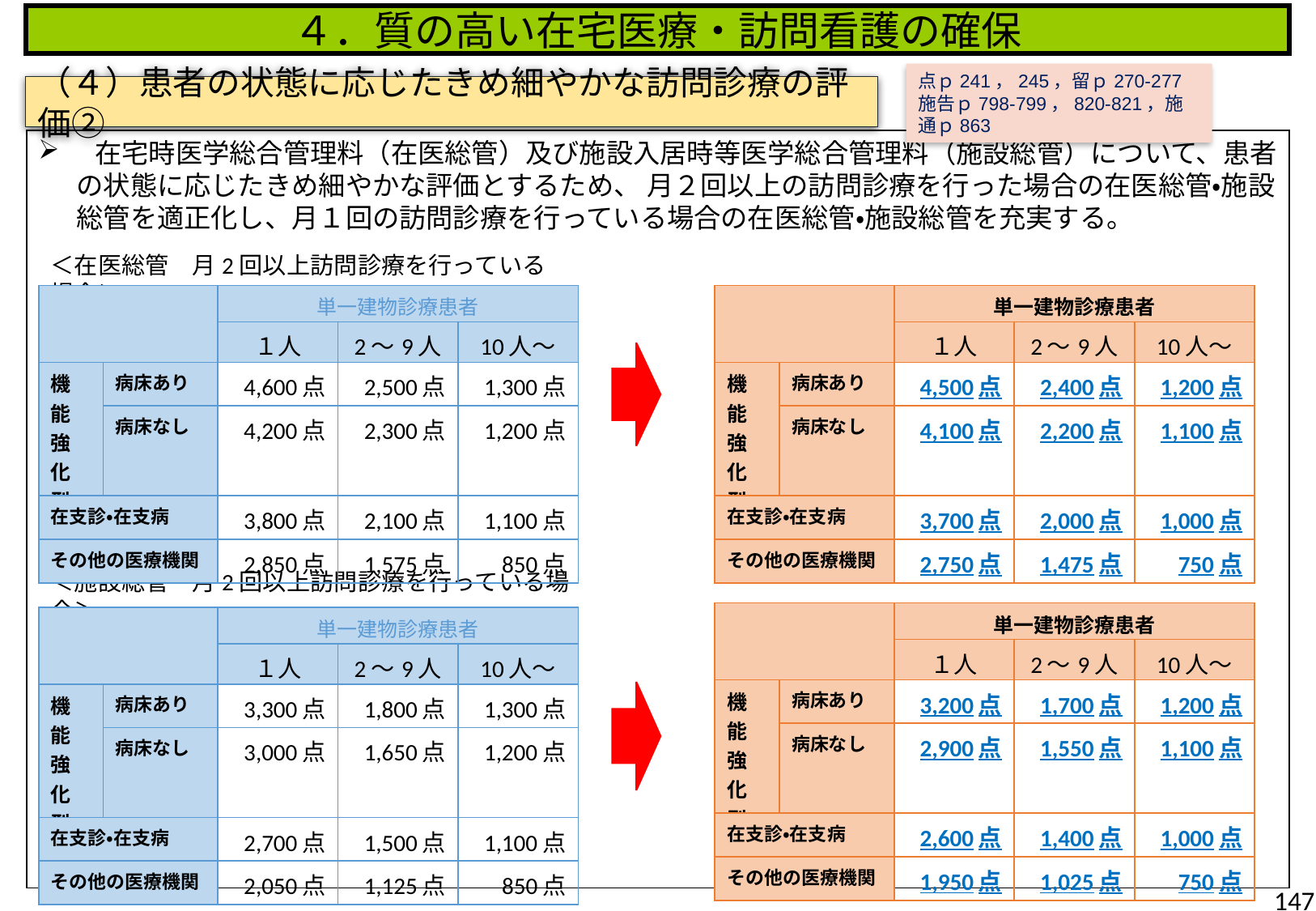

４．質の高い在宅医療・訪問看護の確保
点ｐ241，245，留ｐ270-277
施告ｐ798-799，820-821，施通ｐ863
（４）患者の状態に応じたきめ細やかな訪問診療の評価②
  在宅時医学総合管理料（在医総管）及び施設入居時等医学総合管理料（施設総管）について、患者の状態に応じたきめ細やかな評価とするため、 月２回以上の訪問診療を行った場合の在医総管・施設総管を適正化し、月１回の訪問診療を行っている場合の在医総管・施設総管を充実する。

＜在医総管　月2回以上訪問診療を行っている場合＞
|  |  | 単一建物診療患者 |  |  |
| --- | --- | --- | --- | --- |
|  |  | １人 | 2～9人 | 10人～ |
| 機能 強化型 | 病床あり | 4,600点 | 2,500点 | 1,300点 |
|  | 病床なし | 4,200点 | 2,300点 | 1,200点 |
| 在支診・在支病 |  | 3,800点 | 2,100点 | 1,100点 |
| その他の医療機関 |  | 2,850点 | 1,575点 | 850点 |
|  |  | 単一建物診療患者 |  |  |
| --- | --- | --- | --- | --- |
|  |  | １人 | 2～9人 | 10人～ |
| 機能 強化型 | 病床あり | 4,500点 | 2,400点 | 1,200点 |
|  | 病床なし | 4,100点 | 2,200点 | 1,100点 |
| 在支診・在支病 |  | 3,700点 | 2,000点 | 1,000点 |
| その他の医療機関 |  | 2,750点 | 1,475点 | 750点 |

＜施設総管　月2回以上訪問診療を行っている場合＞
|  |  | 単一建物診療患者 |  |  |
| --- | --- | --- | --- | --- |
|  |  | １人 | 2～9人 | 10人～ |
| 機能 強化型 | 病床あり | 3,200点 | 1,700点 | 1,200点 |
|  | 病床なし | 2,900点 | 1,550点 | 1,100点 |
| 在支診・在支病 |  | 2,600点 | 1,400点 | 1,000点 |
| その他の医療機関 |  | 1,950点 | 1,025点 | 750点 |
|  |  | 単一建物診療患者 |  |  |
| --- | --- | --- | --- | --- |
|  |  | １人 | 2～9人 | 10人～ |
| 機能 強化型 | 病床あり | 3,300点 | 1,800点 | 1,300点 |
|  | 病床なし | 3,000点 | 1,650点 | 1,200点 |
| 在支診・在支病 |  | 2,700点 | 1,500点 | 1,100点 |
| その他の医療機関 |  | 2,050点 | 1,125点 | 850点 |

147